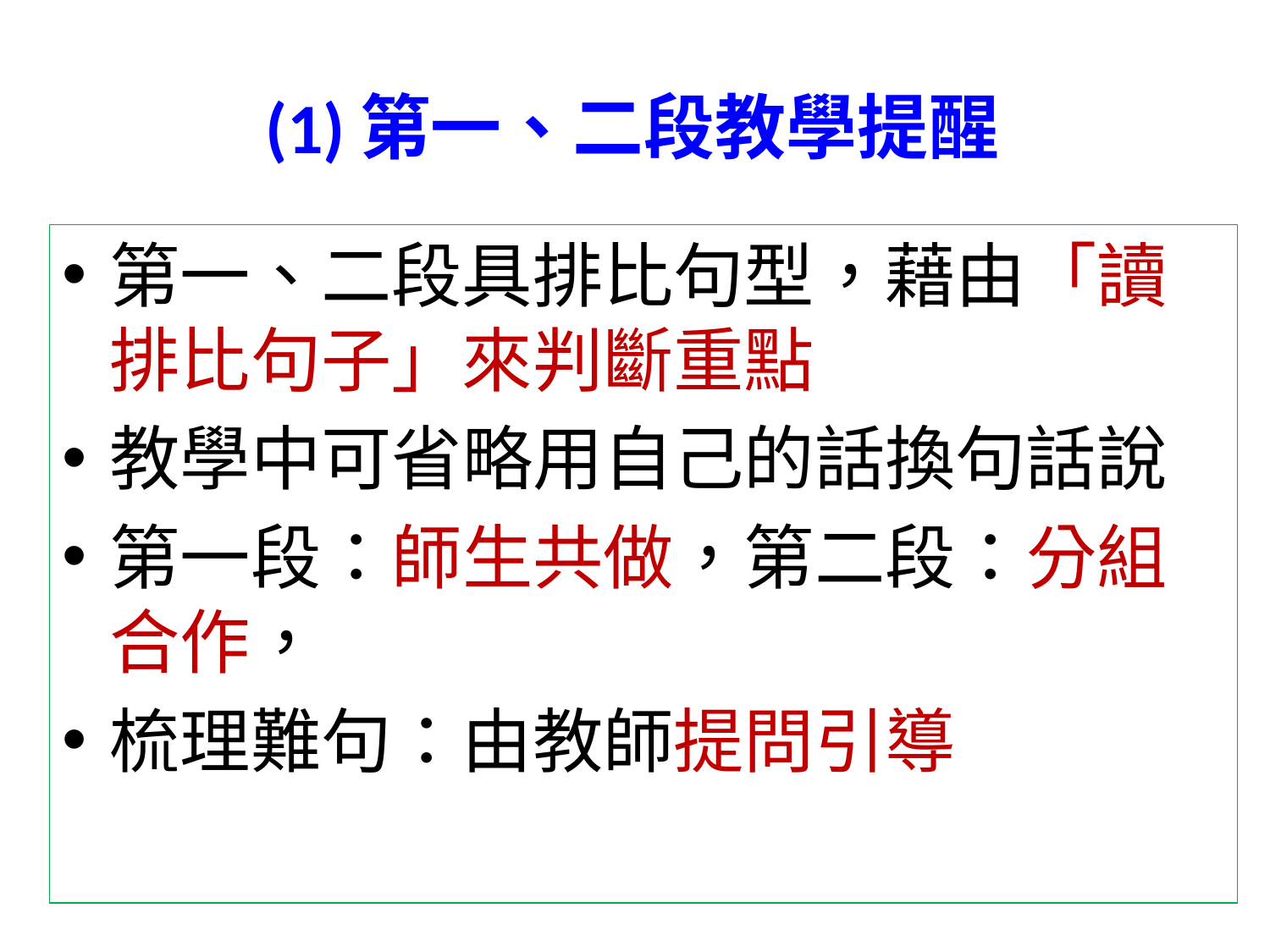

# (1)第一、二段教學提醒
第一、二段具排比句型，藉由「讀排比句子」來判斷重點
教學中可省略用自己的話換句話說
第一段：師生共做，第二段：分組合作，
梳理難句：由教師提問引導